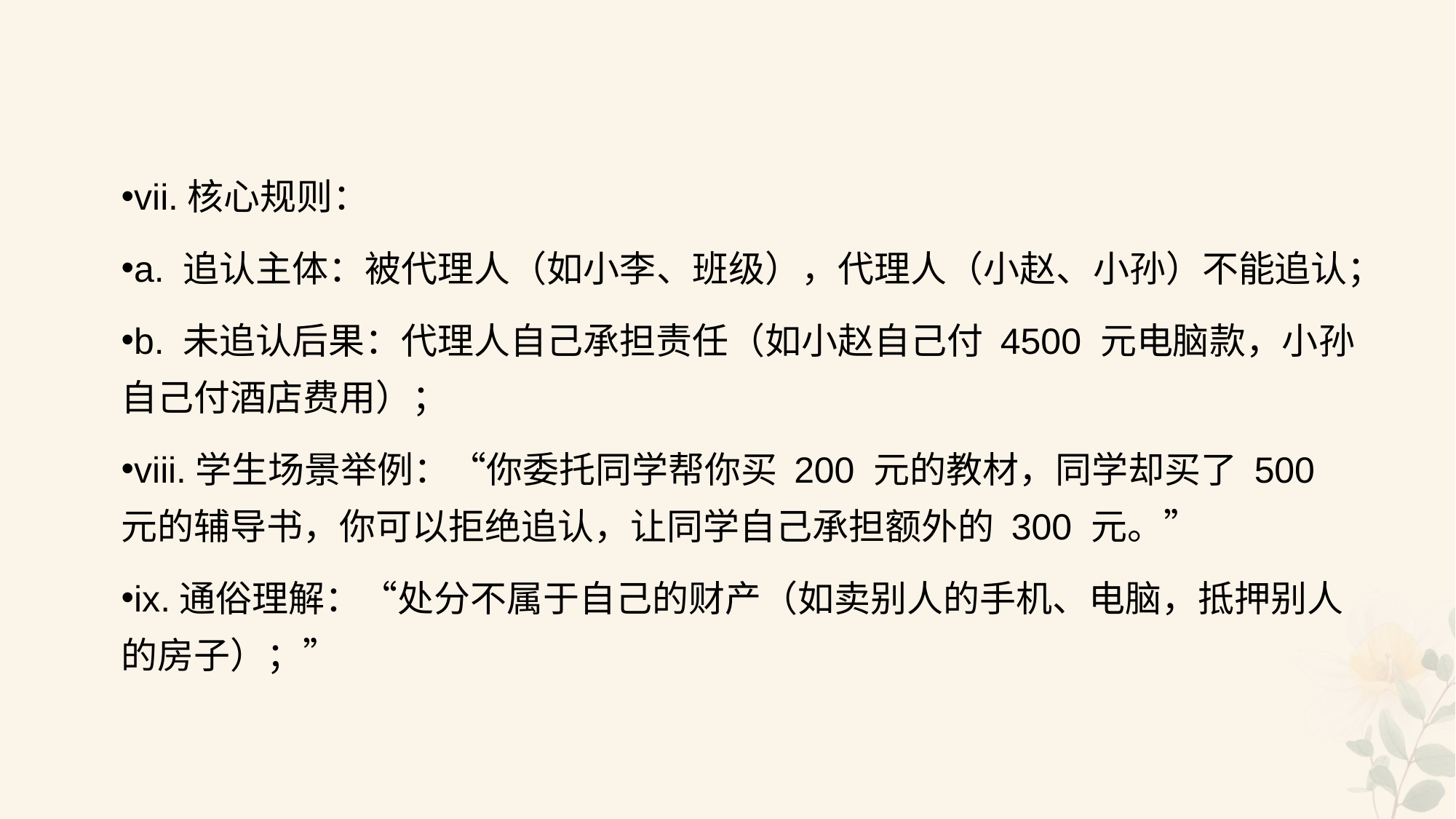

#
vii.核心规则：
a. 追认主体：被代理人（如小李、班级），代理人（小赵、小孙）不能追认；
b. 未追认后果：代理人自己承担责任（如小赵自己付 4500 元电脑款，小孙自己付酒店费用）；
viii.学生场景举例：“你委托同学帮你买 200 元的教材，同学却买了 500 元的辅导书，你可以拒绝追认，让同学自己承担额外的 300 元。”
ix.通俗理解：“处分不属于自己的财产（如卖别人的手机、电脑，抵押别人的房子）；”